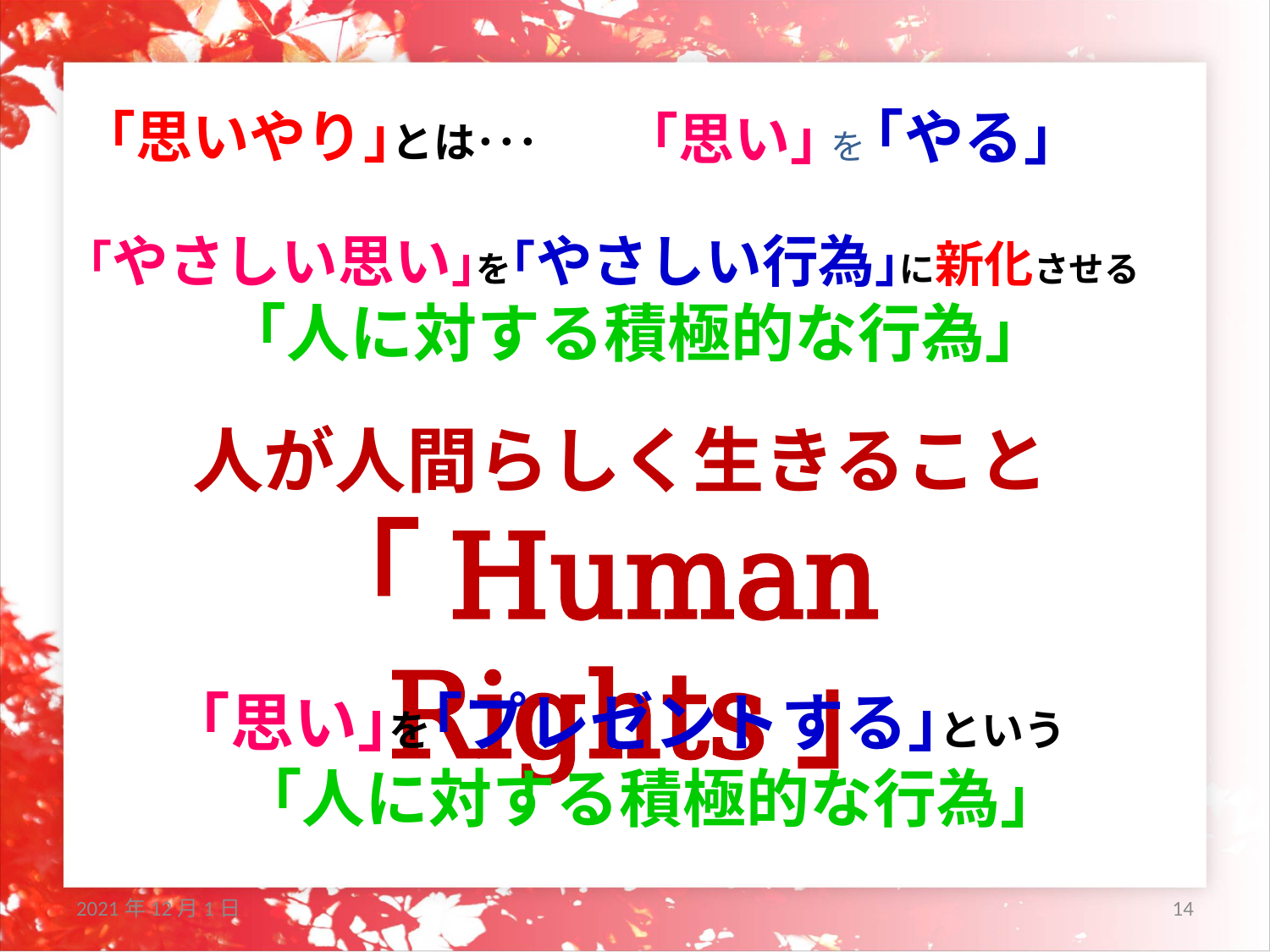

# ｢思いやり｣とは･･･
　｢思い｣ を ｢やる｣
｢やさしい思い｣を｢やさしい行為｣に新化させる
「人に対する積極的な行為」
人が人間らしく生きること｢Human Rights｣
｢思い｣を｢プレゼントする｣という
｢人に対する積極的な行為｣
2021年12月1日
14